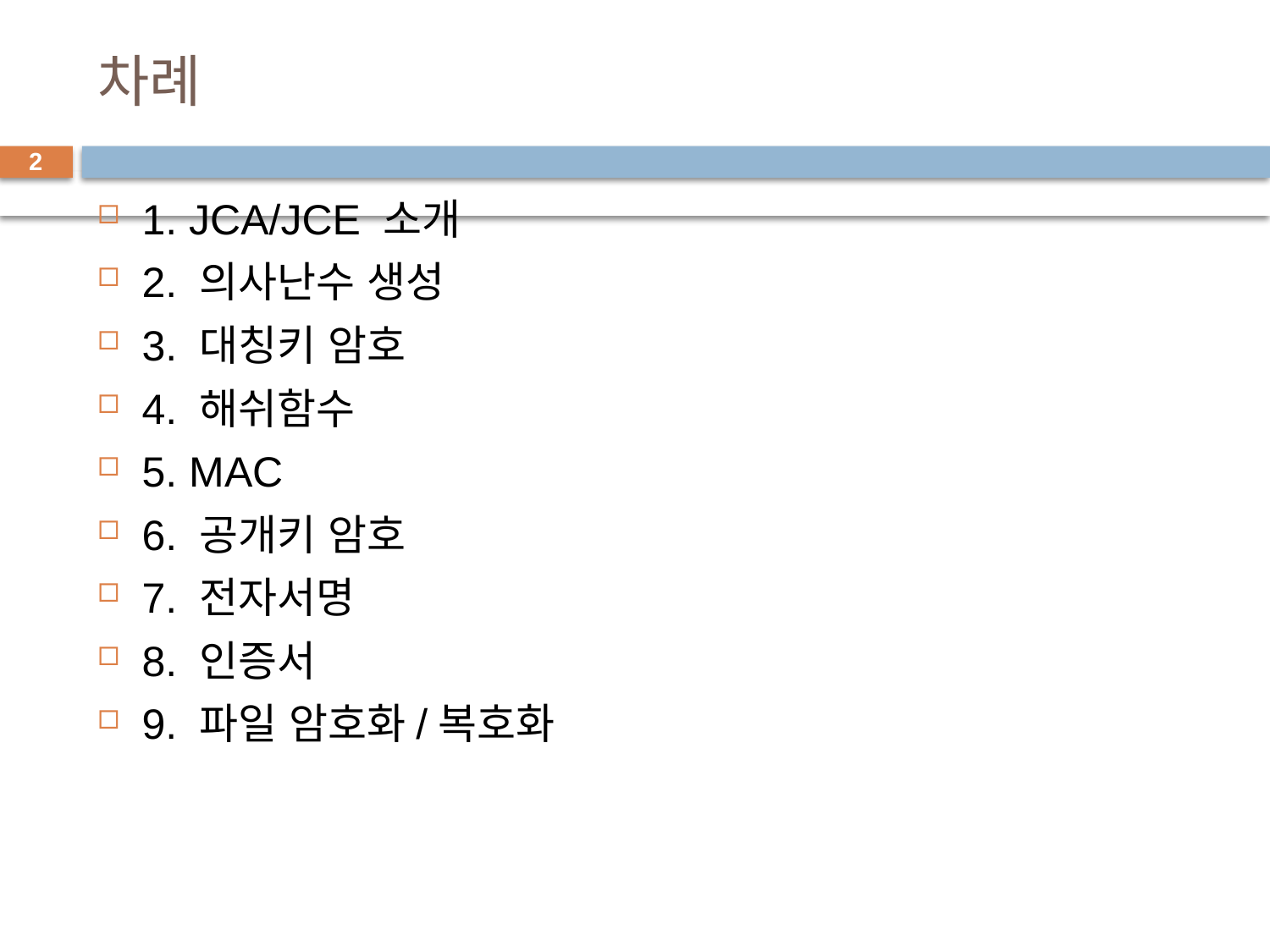

# 차례
2
1. JCA/JCE 소개
2. 의사난수 생성
3. 대칭키 암호
4. 해쉬함수
5. MAC
6. 공개키 암호
7. 전자서명
8. 인증서
9. 파일 암호화/복호화